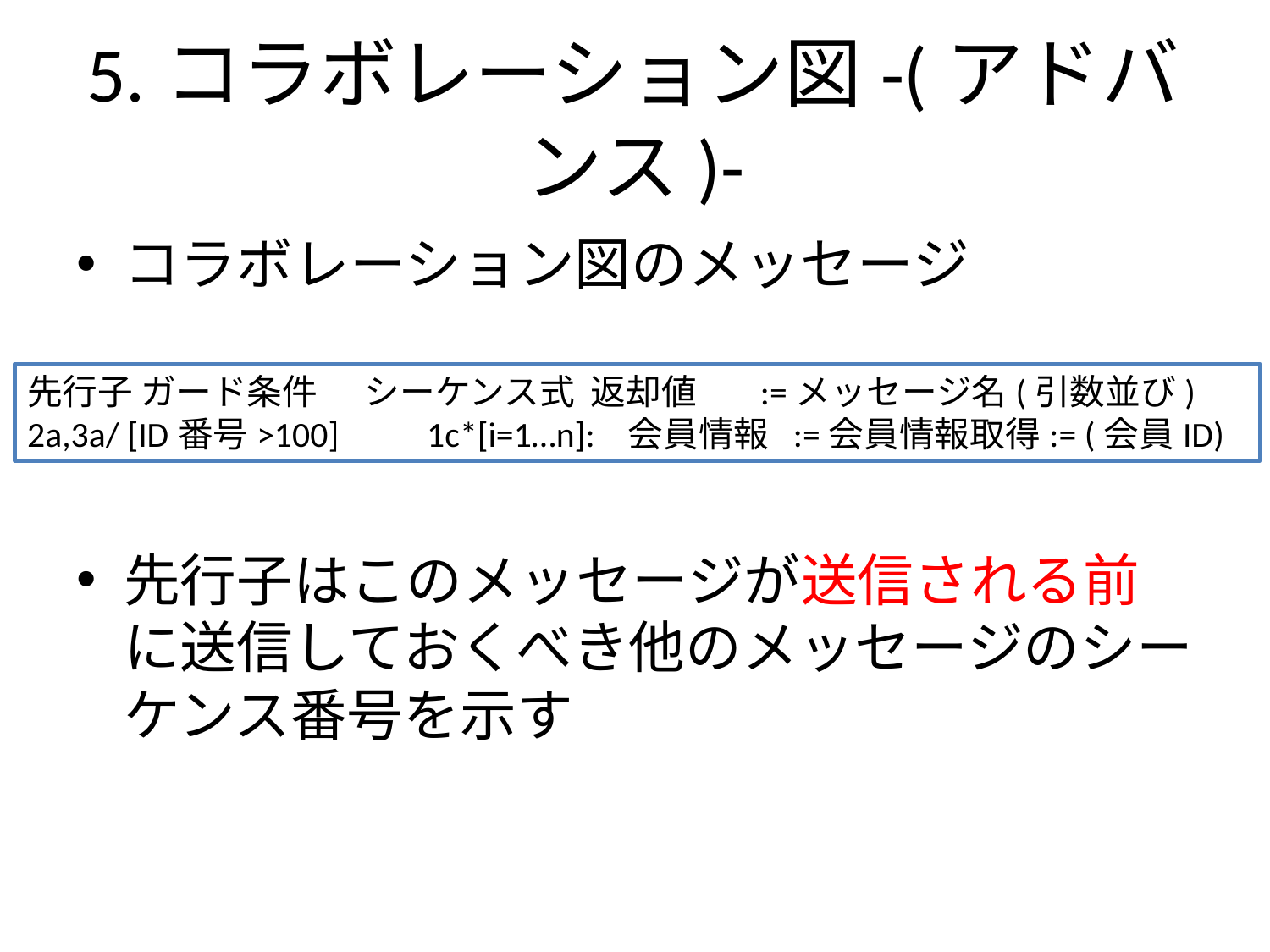

# 5.コラボレーション図-(アドバンス)-
コラボレーション図のメッセージ

先行子はこのメッセージが送信される前に送信しておくべき他のメッセージのシーケンス番号を示す
先行子 ガード条件      シーケンス式  返却値       :=メッセージ名(引数並び)
2a,3a/ [ID番号>100]　　1c*[i=1…n]:   会員情報  :=会員情報取得:= (会員ID)